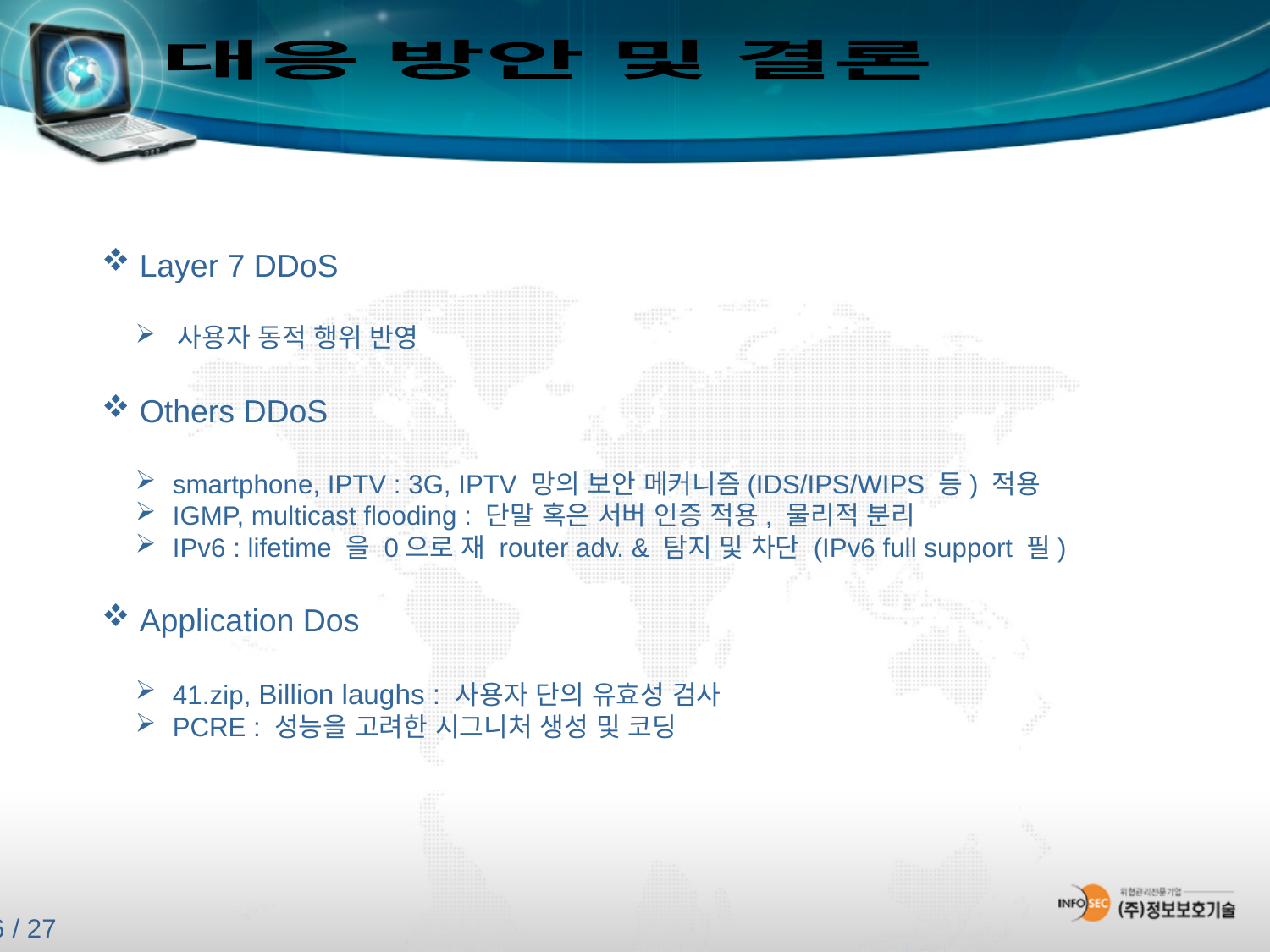

대응 방안 및 결론
 Layer 7 DDoS

 사용자 동적 행위 반영

 Others DDoS

 smartphone, IPTV : 3G, IPTV 망의 보안 메커니즘(IDS/IPS/WIPS 등) 적용
 IGMP, multicast flooding : 단말 혹은 서버 인증 적용, 물리적 분리
 IPv6 : lifetime 을 0으로 재 router adv. & 탐지 및 차단 (IPv6 full support 필)

 Application Dos

 41.zip, Billion laughs : 사용자 단의 유효성 검사
 PCRE : 성능을 고려한 시그니처 생성 및 코딩
26 / 27